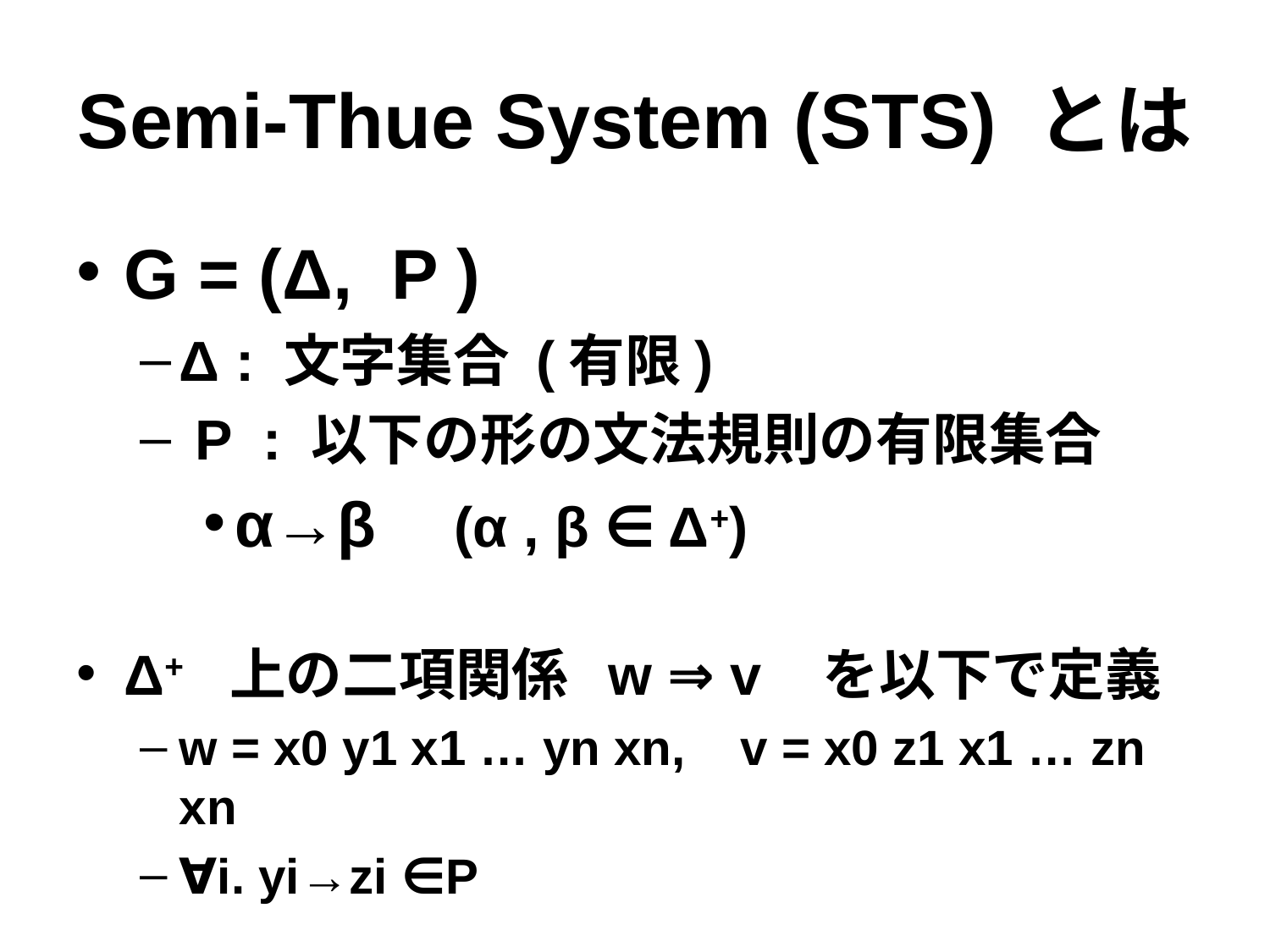

# Semi-Thue System (STS) とは
G = (Δ,  P )
Δ : 文字集合 (有限)
 P  : 以下の形の文法規則の有限集合
α→β     (α , β ∈ Δ+)

Δ+　上の二項関係  w ⇒ v   を以下で定義
w = x0 y1 x1 … yn xn,    v = x0 z1 x1 … zn xn
∀i. yi→zi ∈P